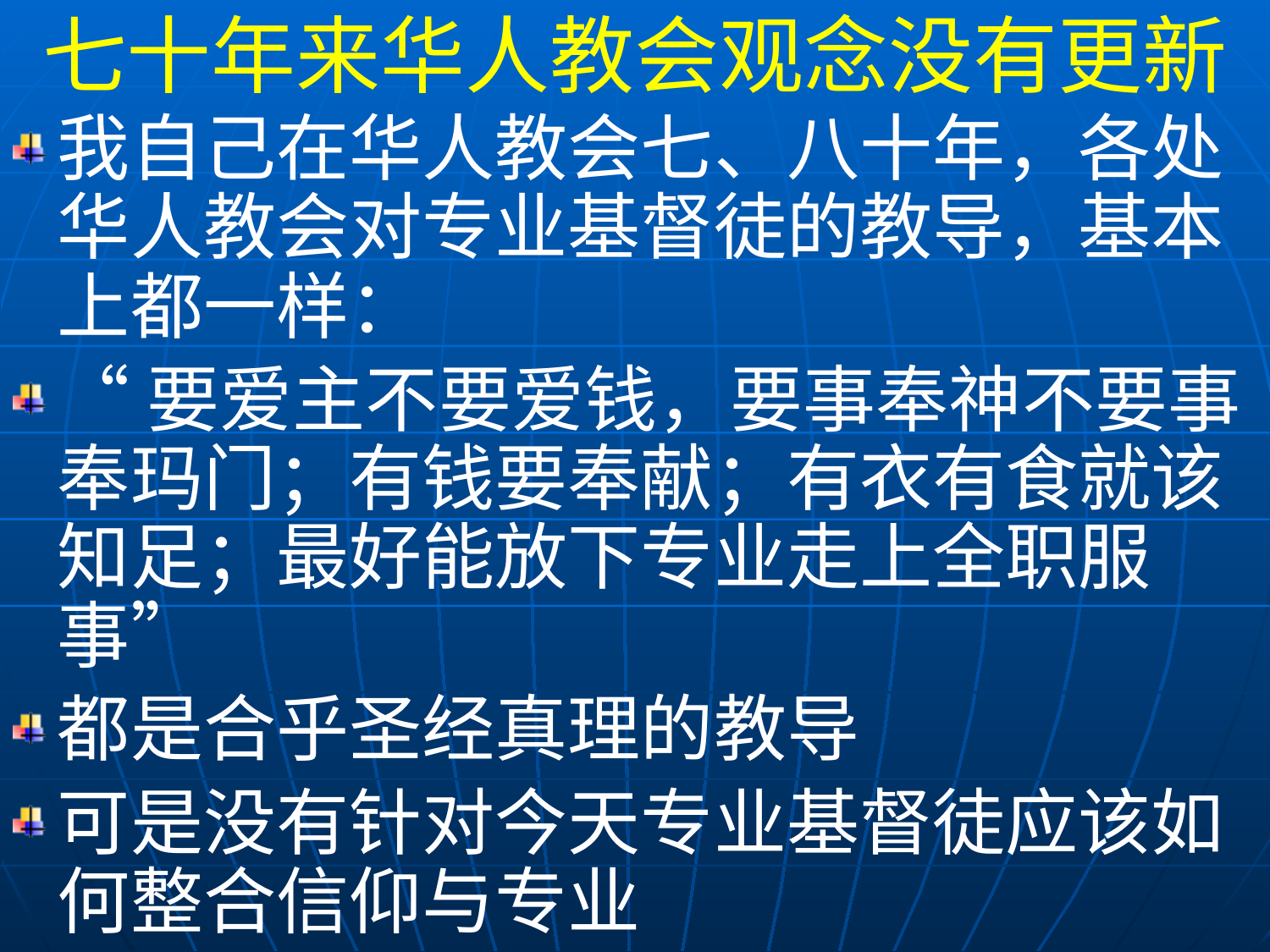

七十年来华人教会观念没有更新
我自己在华人教会七、八十年，各处华人教会对专业基督徒的教导，基本上都一样：
“要爱主不要爱钱，要事奉神不要事奉玛门；有钱要奉献；有衣有食就该知足；最好能放下专业走上全职服事”
都是合乎圣经真理的教导
可是没有针对今天专业基督徒应该如何整合信仰与专业